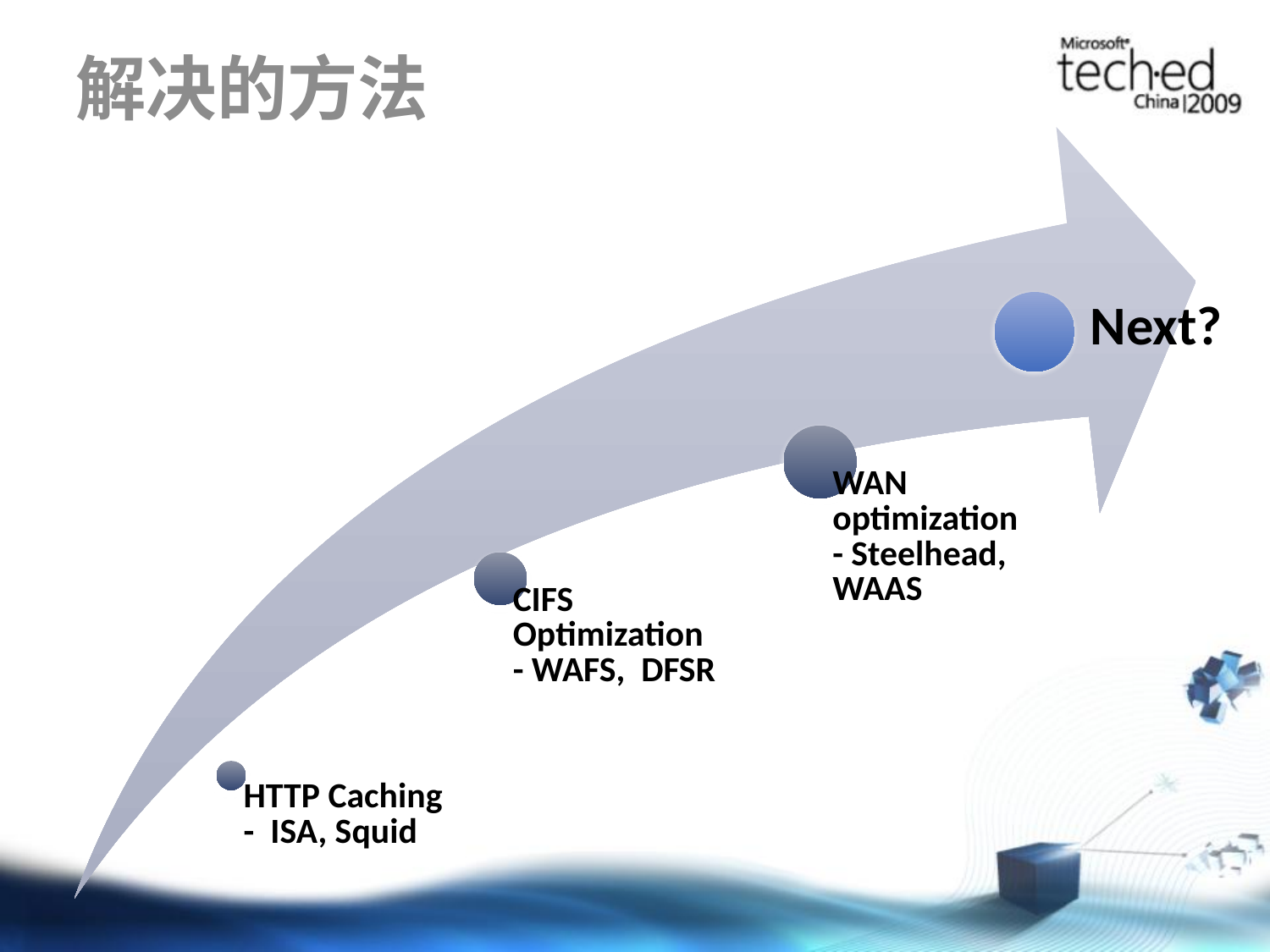

# 解决的方法
HTTP Caching
-  ISA, Squid
CIFS Optimization
- WAFS,  DFSR
WAN optimization
- Steelhead, WAAS

Next?